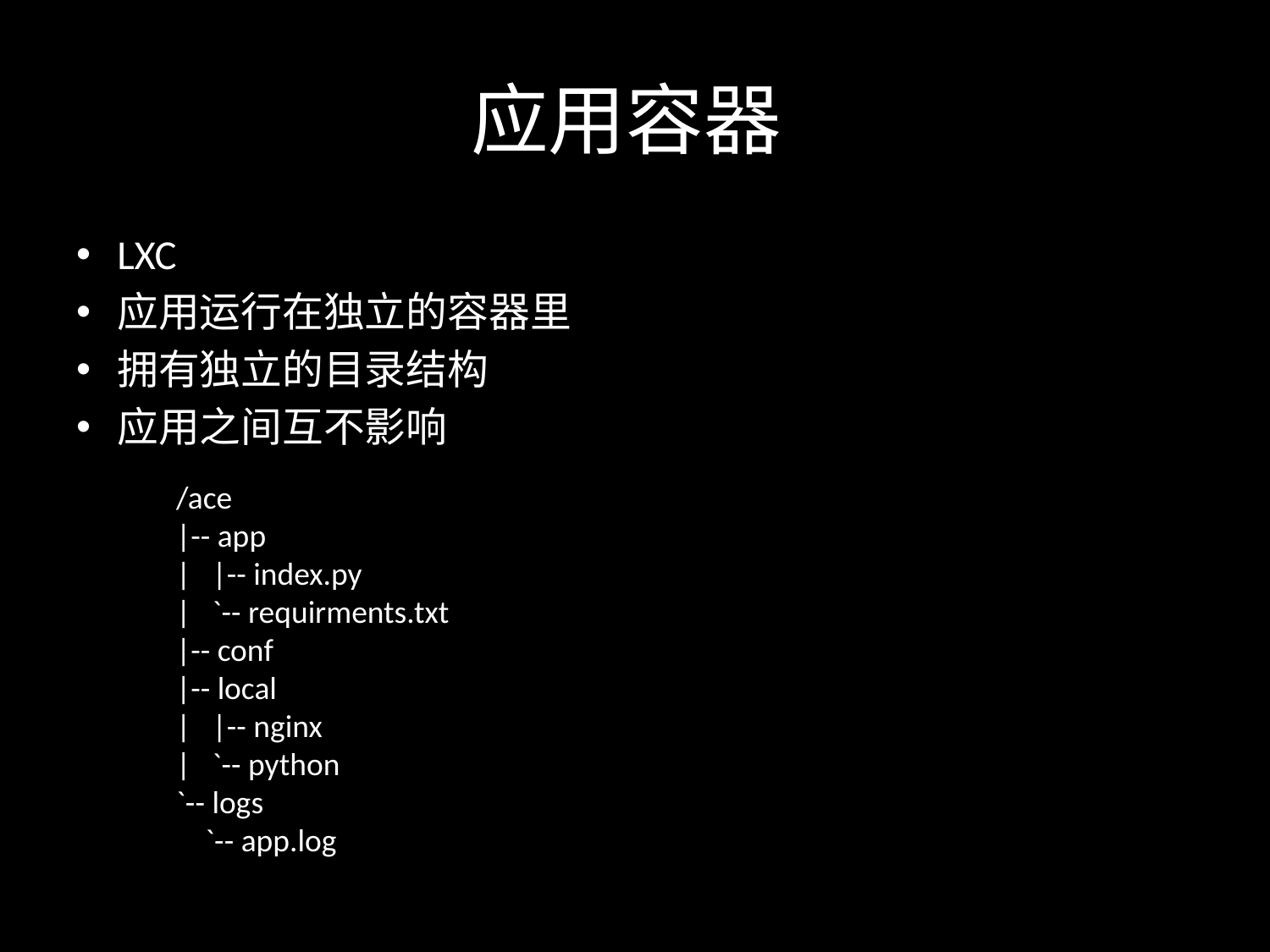

# 应用容器
LXC
应用运行在独立的容器里
拥有独立的目录结构
应用之间互不影响

/ace
|-- app
|   |-- index.py
|   `-- requirments.txt
|-- conf
|-- local
|   |-- nginx
|   `-- python
`-- logs
    `-- app.log